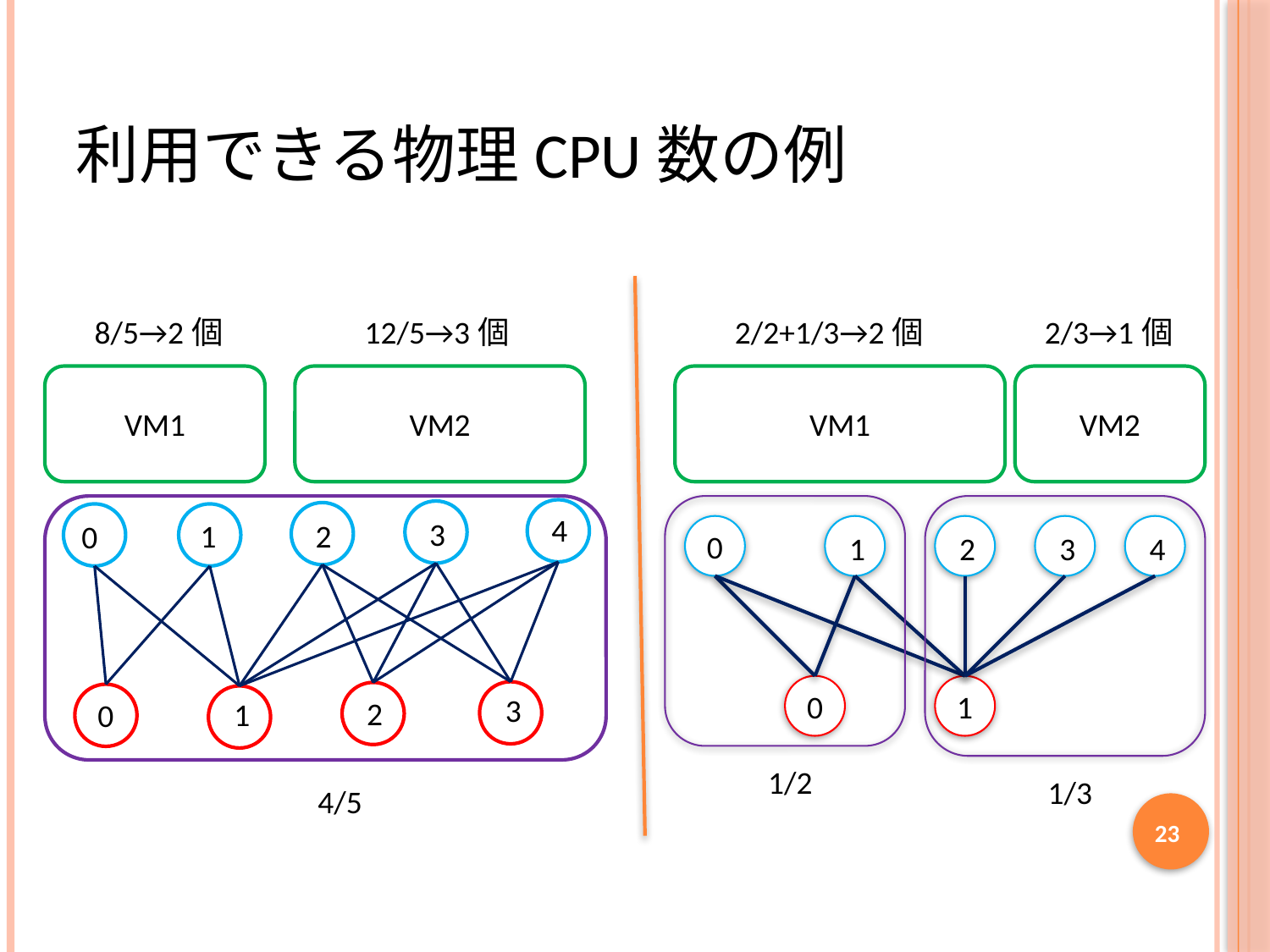

# 利用できる物理CPU数の例
8/5→2個
12/5→3個
2/2+1/3→2個
2/3→1個
VM1
VM2
VM1
VM2

4

3
1

2
0

0
1
1

2

3

4
0
1
3
2
1

0

1/2
1/3
4/5
23